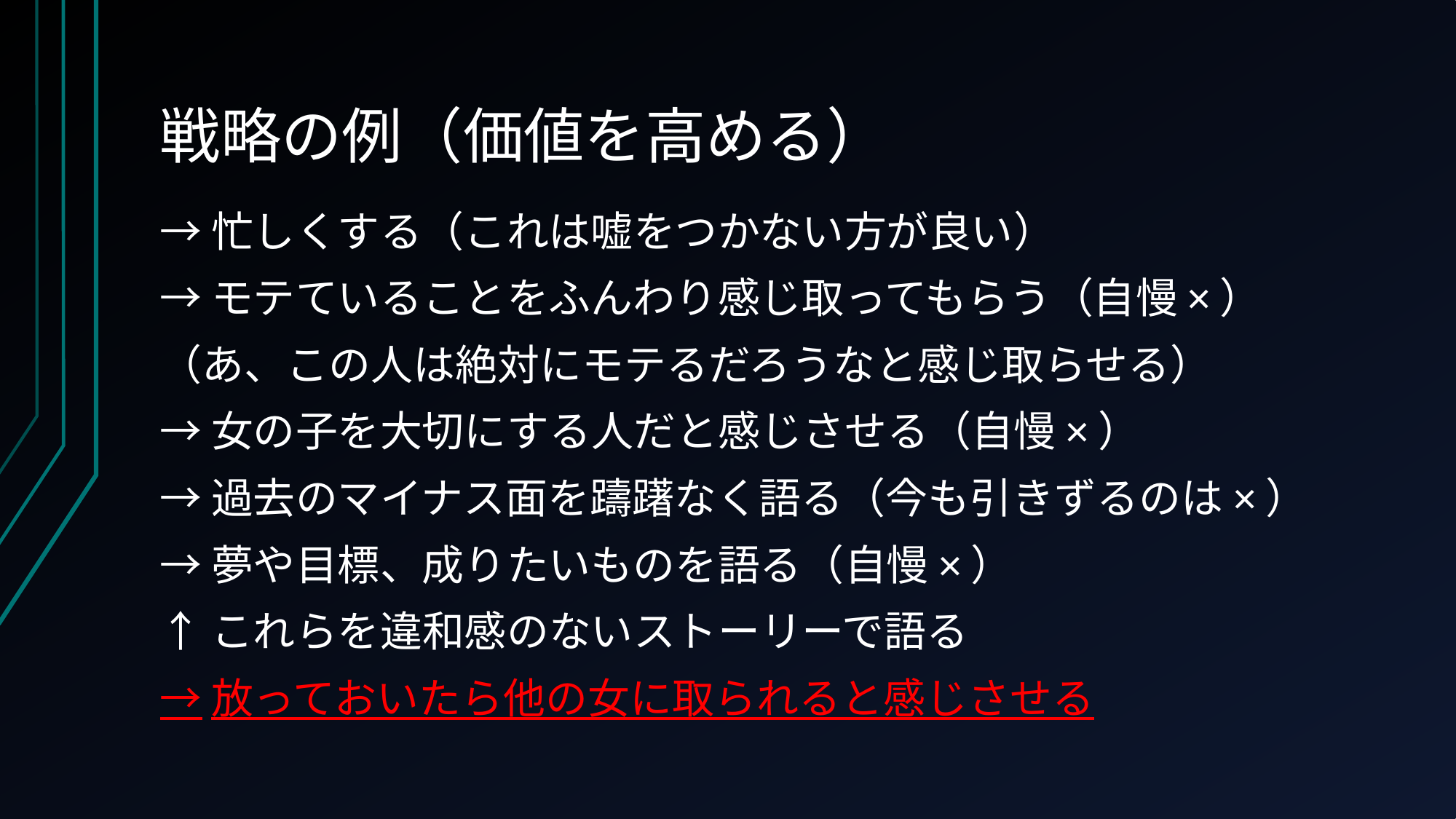

# 戦略の例（価値を高める）
→忙しくする（これは嘘をつかない方が良い）
→モテていることをふんわり感じ取ってもらう（自慢×）
（あ、この人は絶対にモテるだろうなと感じ取らせる）
→女の子を大切にする人だと感じさせる（自慢×）
→過去のマイナス面を躊躇なく語る（今も引きずるのは×）
→夢や目標、成りたいものを語る（自慢×）
↑これらを違和感のないストーリーで語る
→放っておいたら他の女に取られると感じさせる